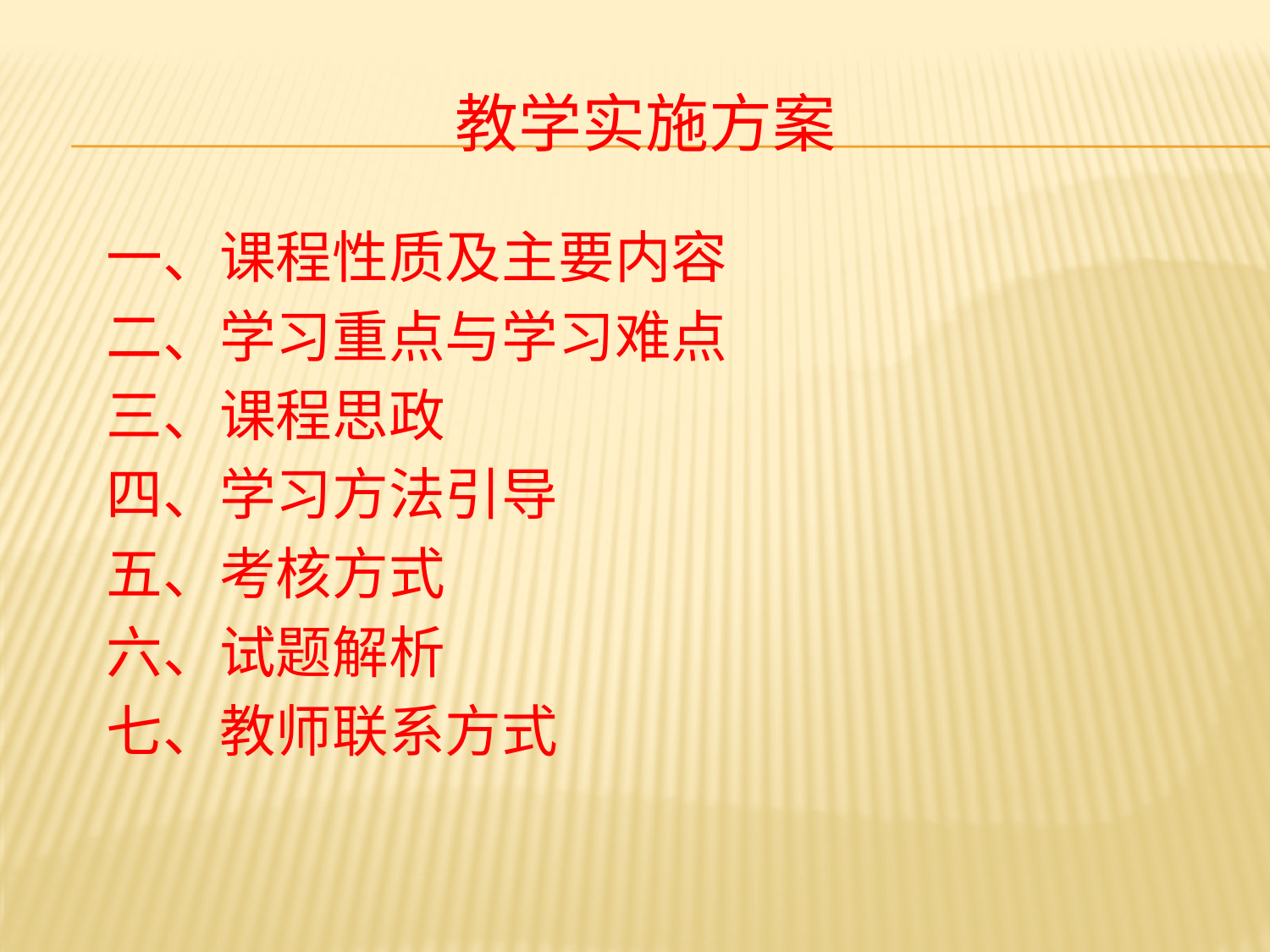

# 教学实施方案
   一、课程性质及主要内容
   二、学习重点与学习难点
   三、课程思政
   四、学习方法引导
   五、考核方式
   六、试题解析
   七、教师联系方式